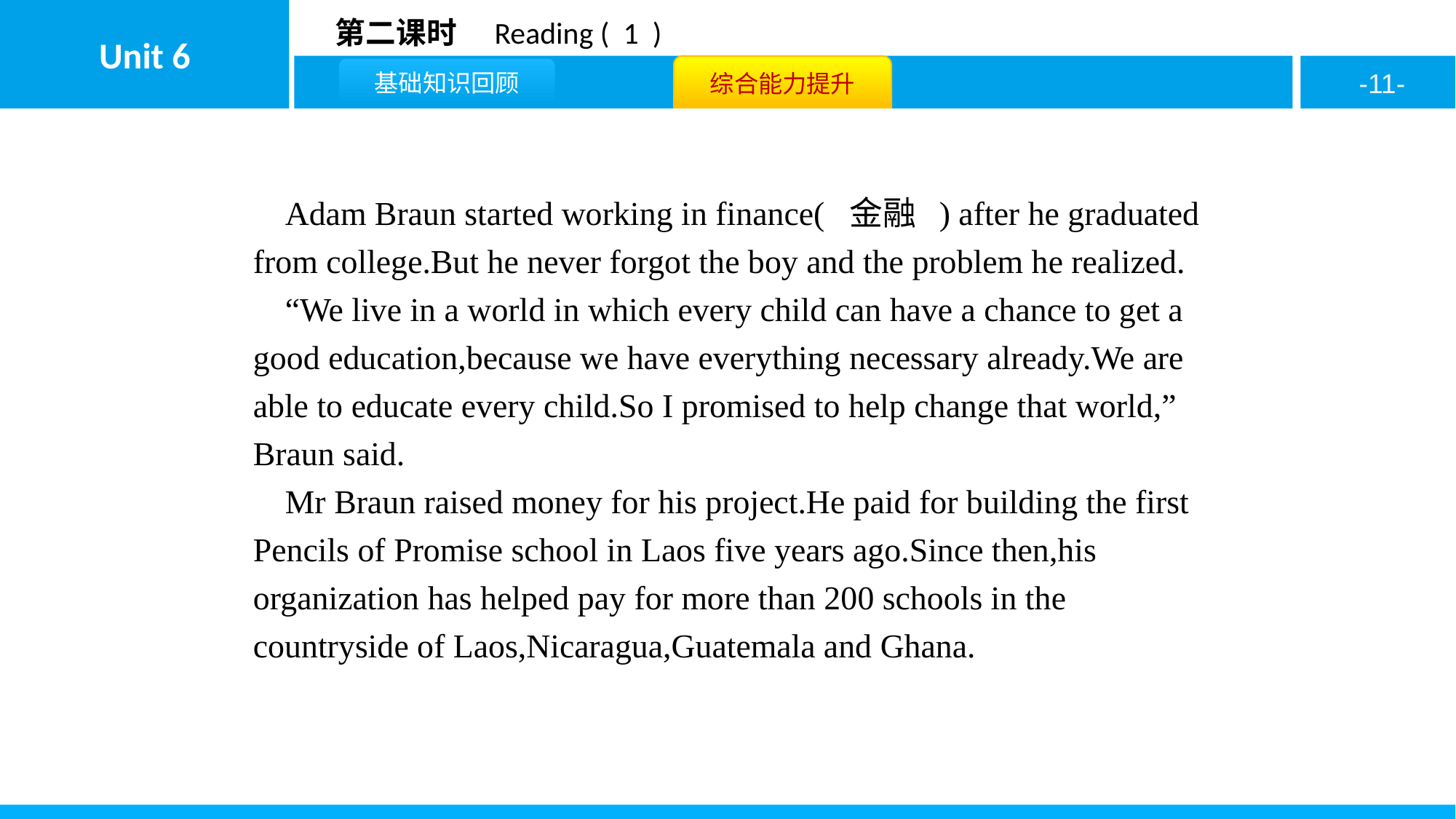

Adam Braun started working in finance(  金融  ) after he graduated from college.But he never forgot the boy and the problem he realized.
“We live in a world in which every child can have a chance to get a good education,because we have everything necessary already.We are able to educate every child.So I promised to help change that world,” Braun said.
Mr Braun raised money for his project.He paid for building the first Pencils of Promise school in Laos five years ago.Since then,his organization has helped pay for more than 200 schools in the countryside of Laos,Nicaragua,Guatemala and Ghana.